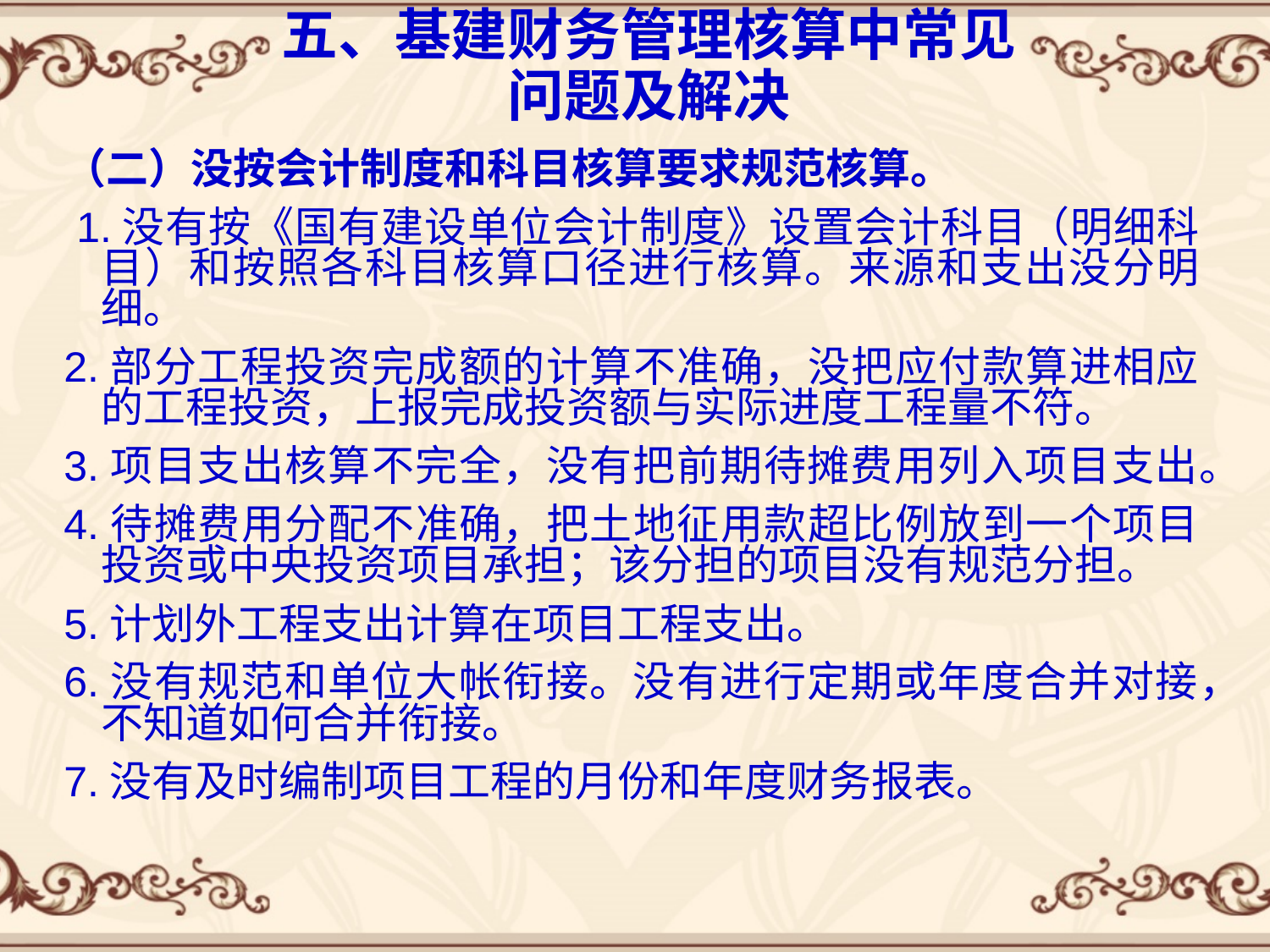

# 五、基建财务管理核算中常见问题及解决
（二）没按会计制度和科目核算要求规范核算。
 1.没有按《国有建设单位会计制度》设置会计科目（明细科目）和按照各科目核算口径进行核算。来源和支出没分明细。
2.部分工程投资完成额的计算不准确，没把应付款算进相应的工程投资，上报完成投资额与实际进度工程量不符。
3.项目支出核算不完全，没有把前期待摊费用列入项目支出。
4.待摊费用分配不准确，把土地征用款超比例放到一个项目投资或中央投资项目承担；该分担的项目没有规范分担。
5.计划外工程支出计算在项目工程支出。
6.没有规范和单位大帐衔接。没有进行定期或年度合并对接，不知道如何合并衔接。
7.没有及时编制项目工程的月份和年度财务报表。